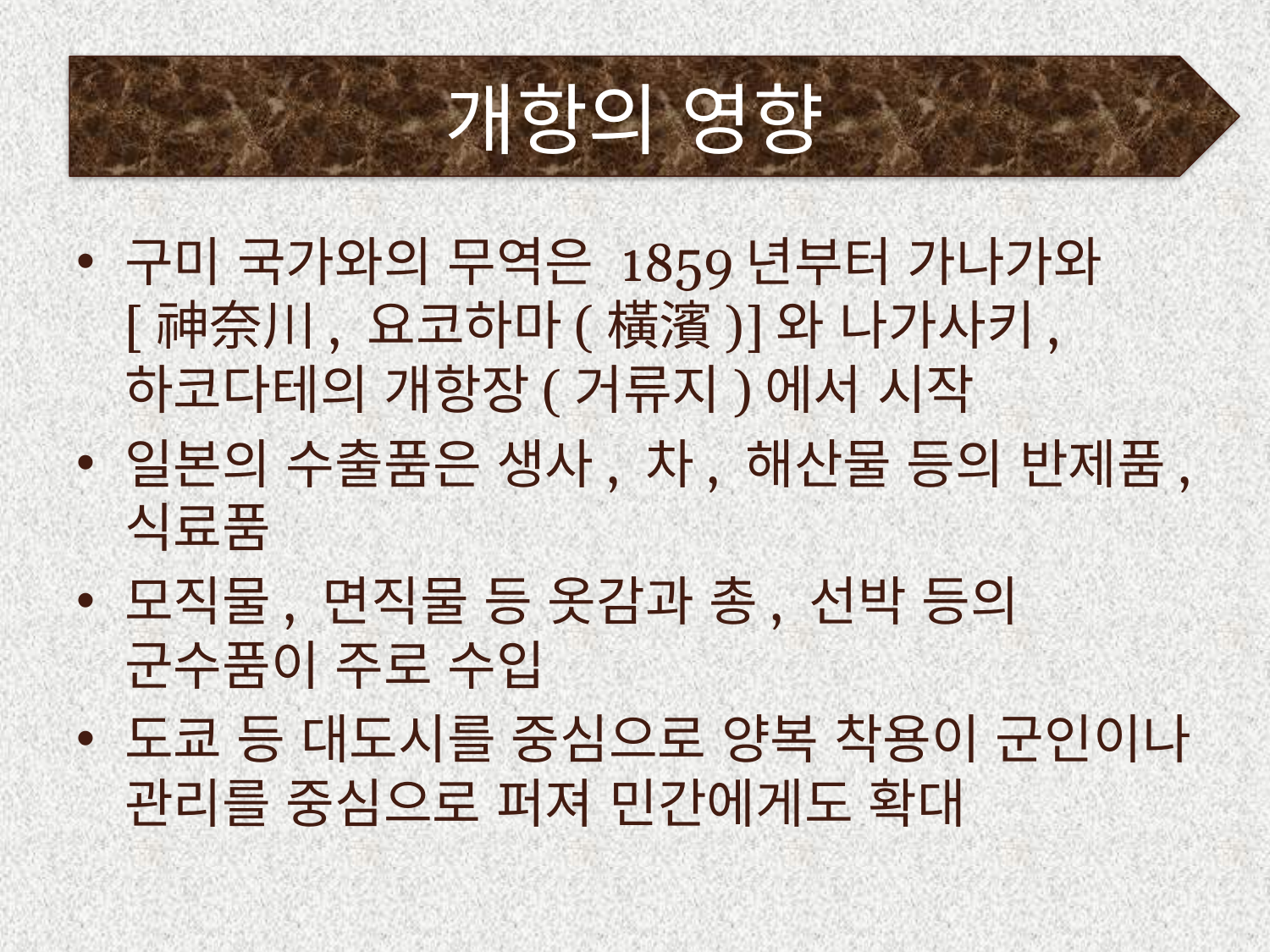

# 개항의 영향

구미 국가와의 무역은 1859년부터 가나가와[神奈川, 요코하마(橫濱)]와 나가사키, 하코다테의 개항장(거류지)에서 시작
일본의 수출품은 생사, 차, 해산물 등의 반제품, 식료품
모직물, 면직물 등 옷감과 총, 선박 등의 군수품이 주로 수입
도쿄 등 대도시를 중심으로 양복 착용이 군인이나 관리를 중심으로 퍼져 민간에게도 확대